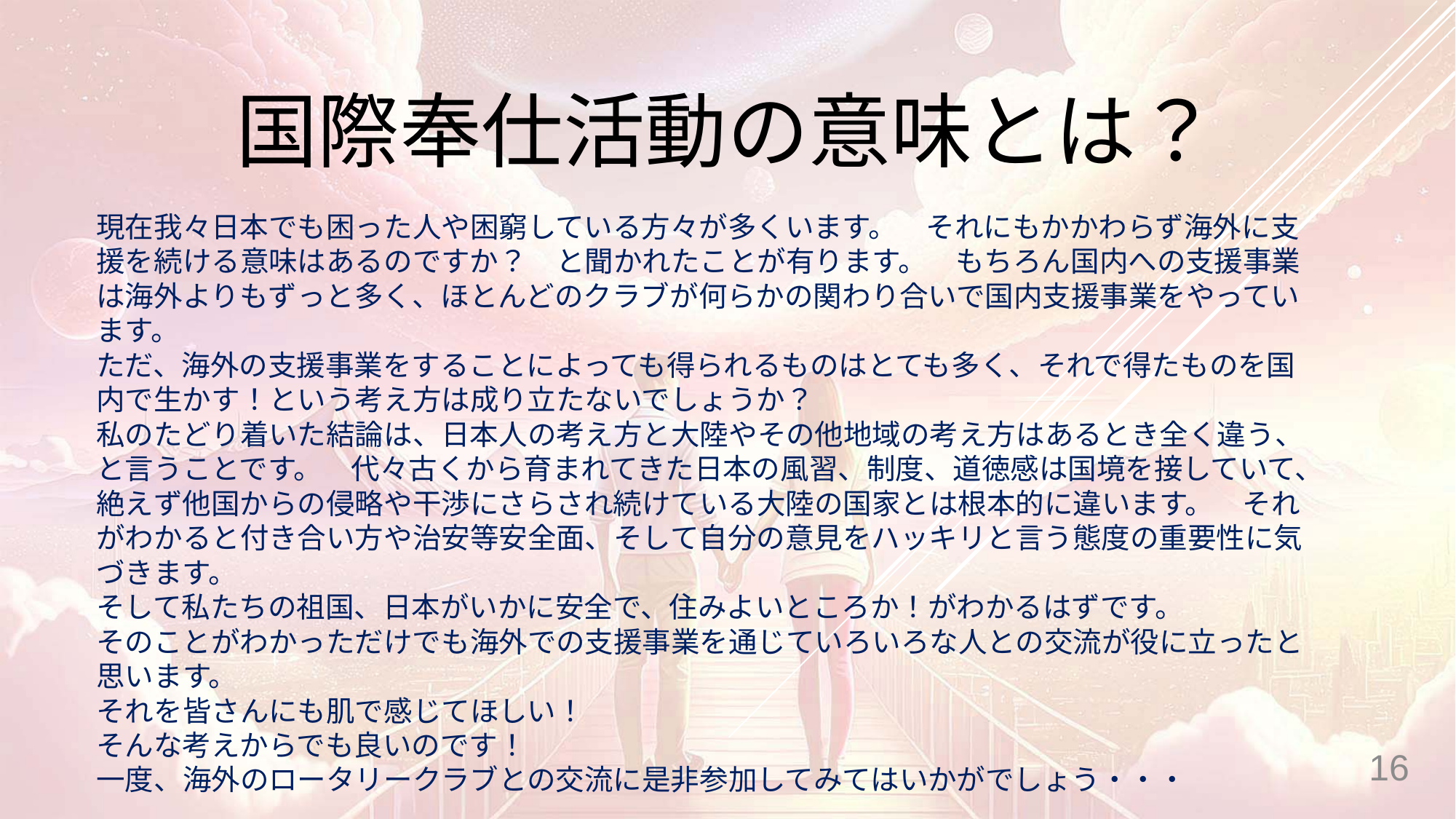

国際奉仕活動の意味とは？
現在我々日本でも困った人や困窮している方々が多くいます。　それにもかかわらず海外に支援を続ける意味はあるのですか？　と聞かれたことが有ります。　もちろん国内への支援事業は海外よりもずっと多く、ほとんどのクラブが何らかの関わり合いで国内支援事業をやっています。
ただ、海外の支援事業をすることによっても得られるものはとても多く、それで得たものを国内で生かす！という考え方は成り立たないでしょうか？
私のたどり着いた結論は、日本人の考え方と大陸やその他地域の考え方はあるとき全く違う、と言うことです。　代々古くから育まれてきた日本の風習、制度、道徳感は国境を接していて、絶えず他国からの侵略や干渉にさらされ続けている大陸の国家とは根本的に違います。　それがわかると付き合い方や治安等安全面、そして自分の意見をハッキリと言う態度の重要性に気づきます。
そして私たちの祖国、日本がいかに安全で、住みよいところか！がわかるはずです。
そのことがわかっただけでも海外での支援事業を通じていろいろな人との交流が役に立ったと思います。
それを皆さんにも肌で感じてほしい！
そんな考えからでも良いのです！
一度、海外のロータリークラブとの交流に是非参加してみてはいかがでしょう・・・

16